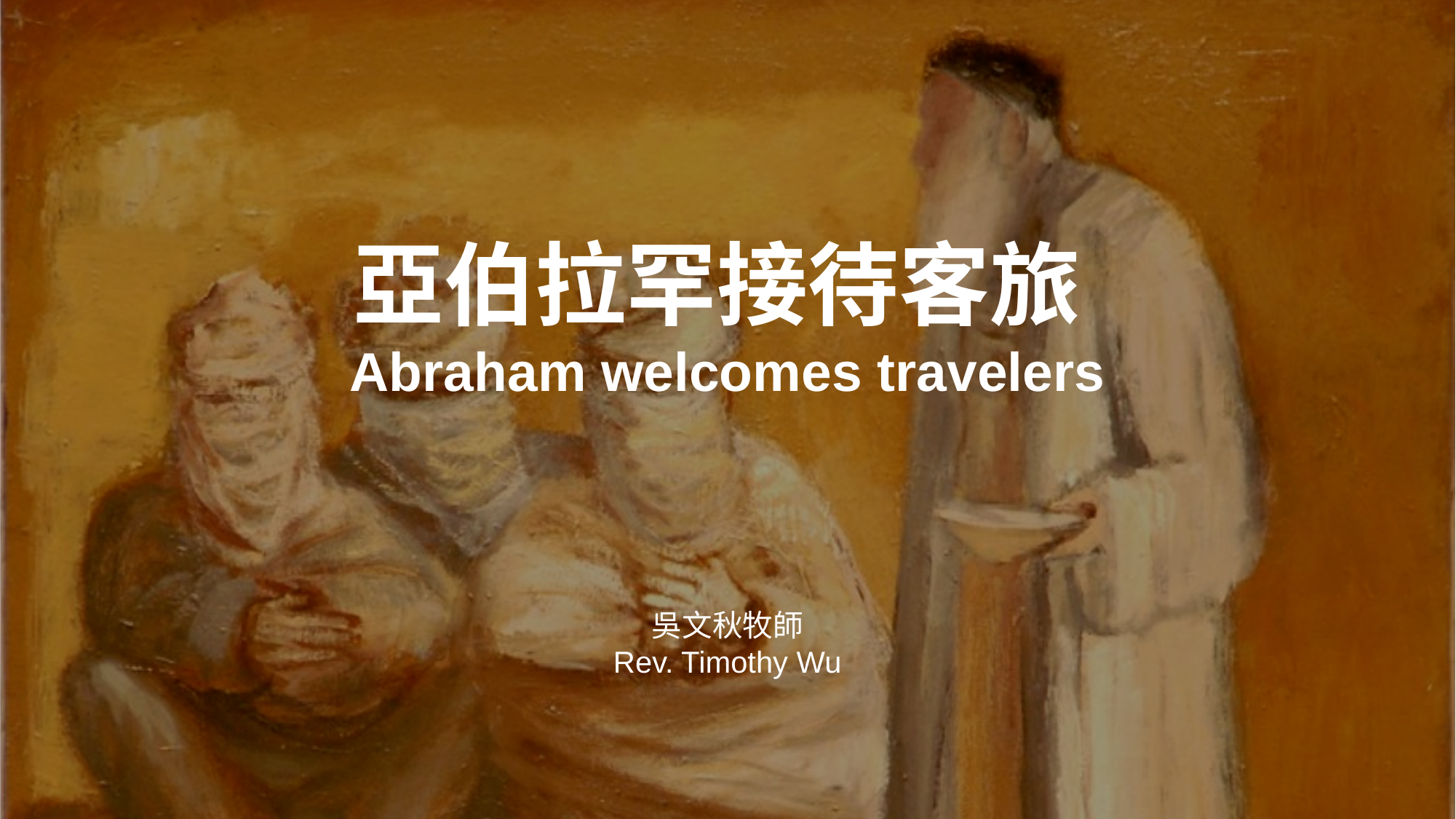

亞伯拉罕接待客旅
Abraham welcomes travelers
吳文秋牧師
Rev. Timothy Wu